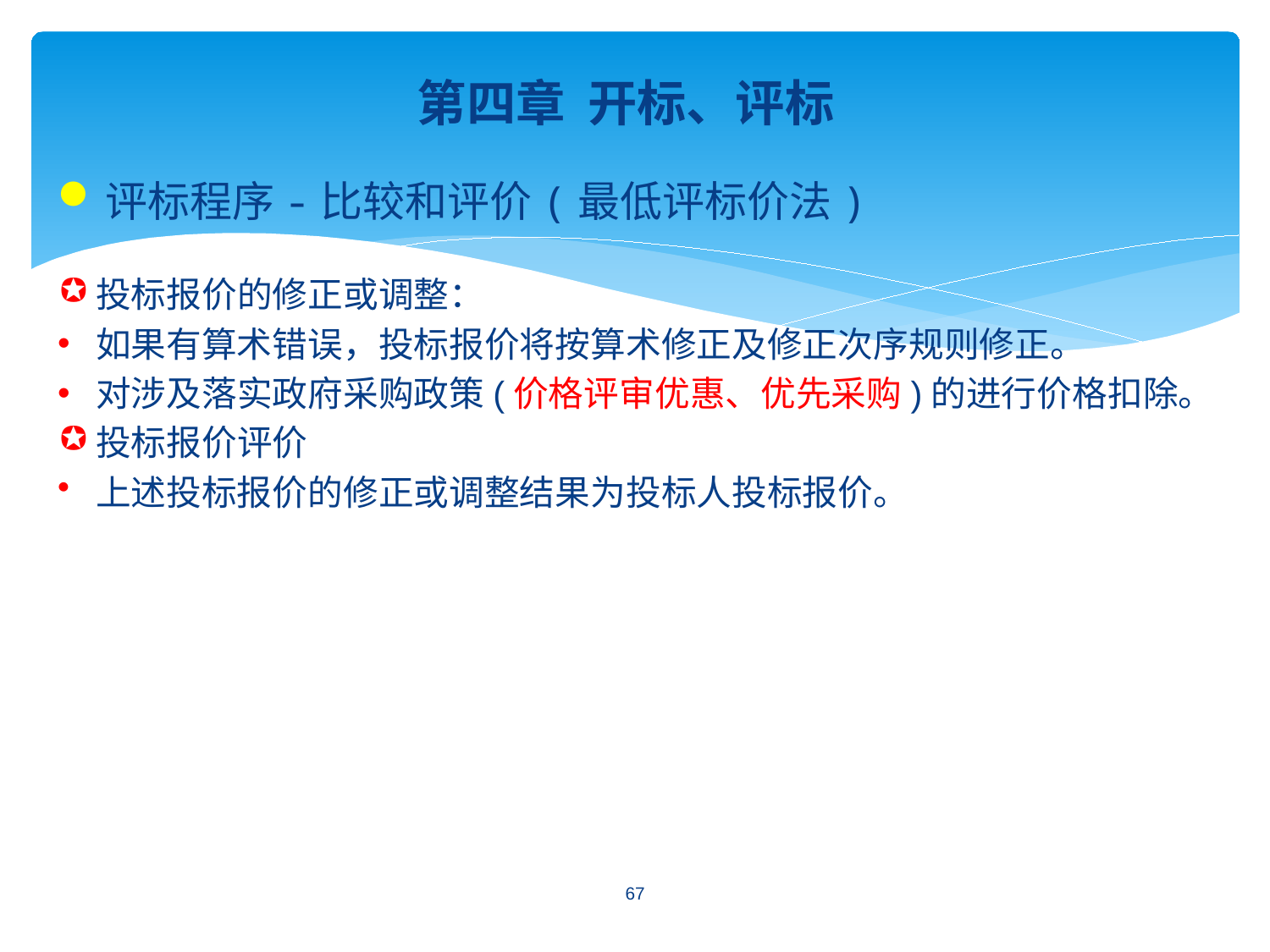

第四章  开标、评标
评标程序-比较和评价(最低评标价法)
投标报价的修正或调整：
如果有算术错误，投标报价将按算术修正及修正次序规则修正。
对涉及落实政府采购政策(价格评审优惠、优先采购)的进行价格扣除。
投标报价评价
上述投标报价的修正或调整结果为投标人投标报价。
67